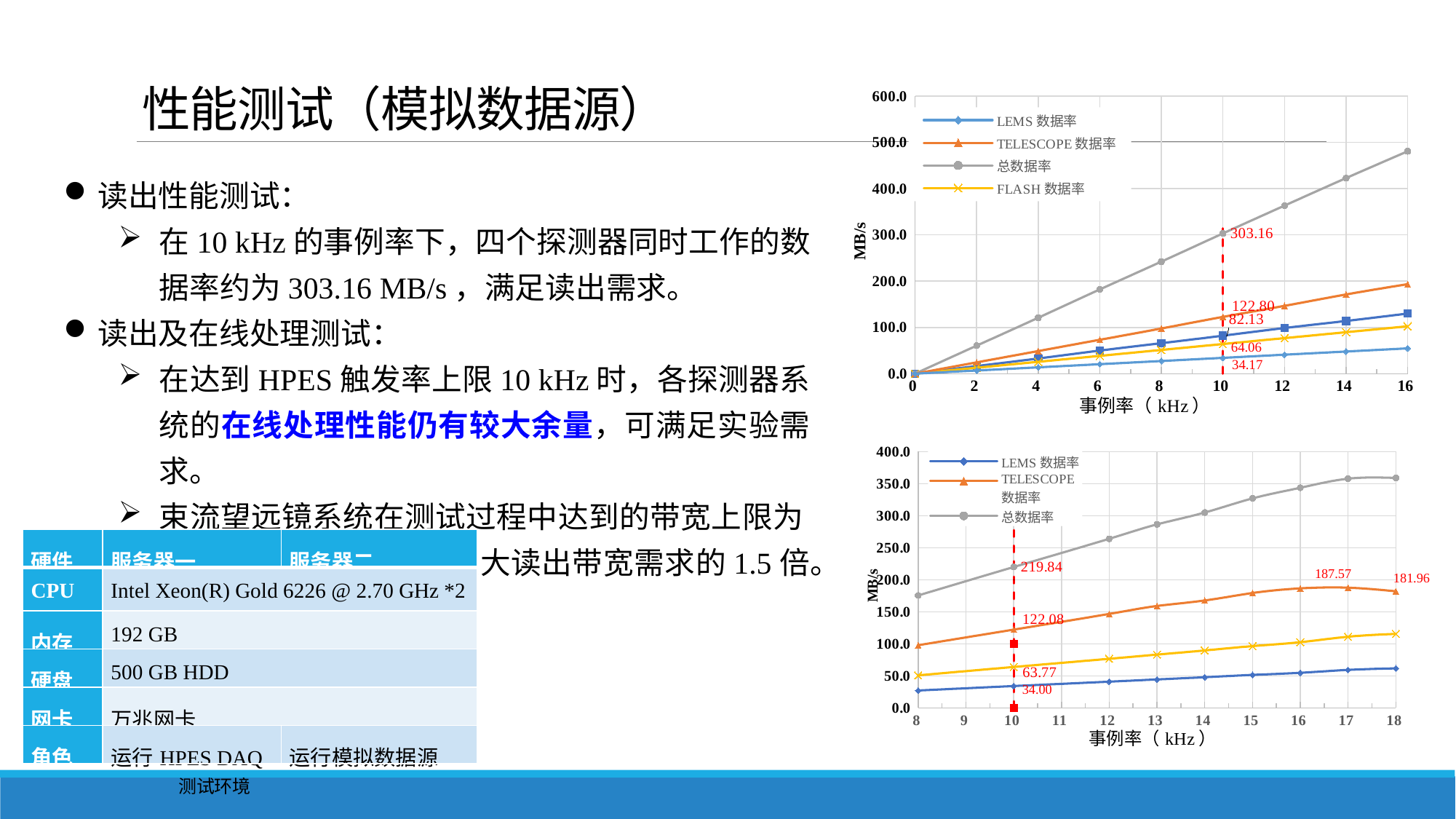

# 性能测试（模拟数据源）

### Chart

| Category | LEMS数据率 | TELESCOPE数据率 | 总数据率 | FLASH数据率 | PALET数据率 | 10kHz |
|---|---|---|---|---|---|---|
读出性能测试：
在10 kHz的事例率下，四个探测器同时工作的数据率约为303.16 MB/s，满足读出需求。
读出及在线处理测试：
在达到HPES触发率上限10 kHz时，各探测器系统的在线处理性能仍有较大余量，可满足实验需求。
束流望远镜系统在测试过程中达到的带宽上限为187.57 MB/s，约是其最大读出带宽需求的1.5倍。

### Chart

| Category | LEMS数据率 | TELESCOPE数据率 | 总数据率 | 10kHz | FLASH数据率 |
|---|---|---|---|---|---|
| 硬件 | 服务器一 | 服务器二 |
| --- | --- | --- |
| CPU | Intel Xeon(R) Gold 6226 @ 2.70 GHz \*2 |  |
| 内存 | 192 GB |  |
| 硬盘 | 500 GB HDD |  |
| 网卡 | 万兆网卡 |  |
| 角色 | 运行HPES DAQ | 运行模拟数据源 |
测试环境
26